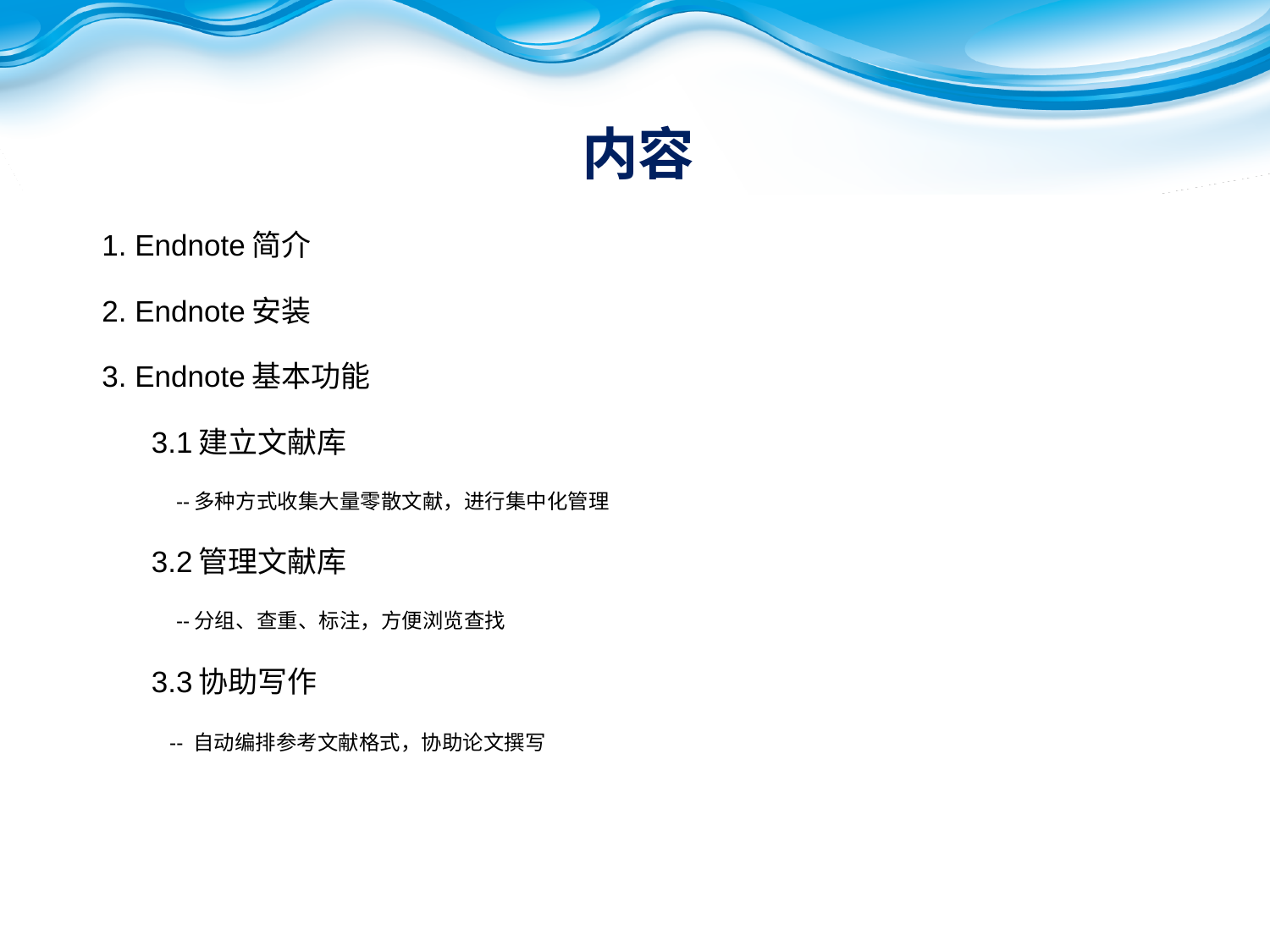

# 内容
1. Endnote简介
2. Endnote安装
3. Endnote基本功能
      3.1建立文献库
             --多种方式收集大量零散文献，进行集中化管理
      3.2管理文献库
             --分组、查重、标注，方便浏览查找
      3.3协助写作
           -- 自动编排参考文献格式，协助论文撰写